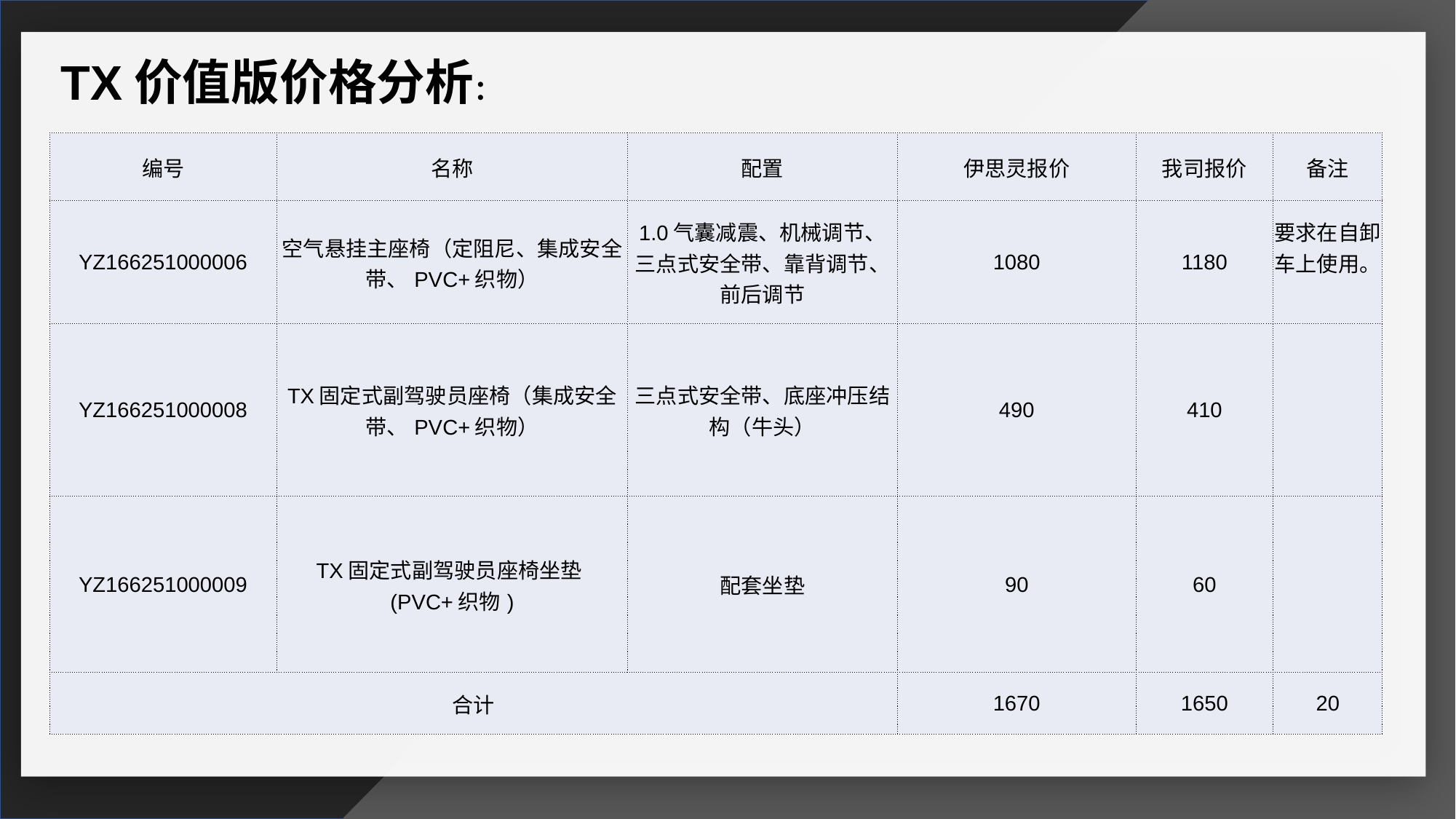

TX价值版价格分析
TX价值版价格分析：
| 编号 | 名称 | 配置 | 伊思灵报价 | 我司报价 | 备注 |
| --- | --- | --- | --- | --- | --- |
| YZ166251000006 | 空气悬挂主座椅（定阻尼、集成安全带、PVC+织物） | 1.0气囊减震、机械调节、三点式安全带、靠背调节、前后调节 | 1080 | 1180 | 要求在自卸车上使用。 |
| YZ166251000008 | TX固定式副驾驶员座椅（集成安全带、PVC+织物） | 三点式安全带、底座冲压结构（牛头） | 490 | 410 |  |
| YZ166251000009 | TX固定式副驾驶员座椅坐垫(PVC+织物) | 配套坐垫 | 90 | 60 |  |
| 合计 |  |  | 1670 | 1650 | 20 |
感谢您下载包图网平台上提供的PPT作品，为了您和包图网以及原创作者的利益，请勿复制、传播、销售，否则将承担法律责任！包图网将对作品进行维权，按照传播下载次数进行十倍的索取赔偿！
ibaotu.com
感谢您下载包图网平台上提供的PPT作品，为了您和包图网以及原创作者的利益，请勿复制、传播、销售，否则将承担法律责任！包图网将对作品进行维权，按照传播下载次数进行十倍的索取赔偿！
ibaotu.com